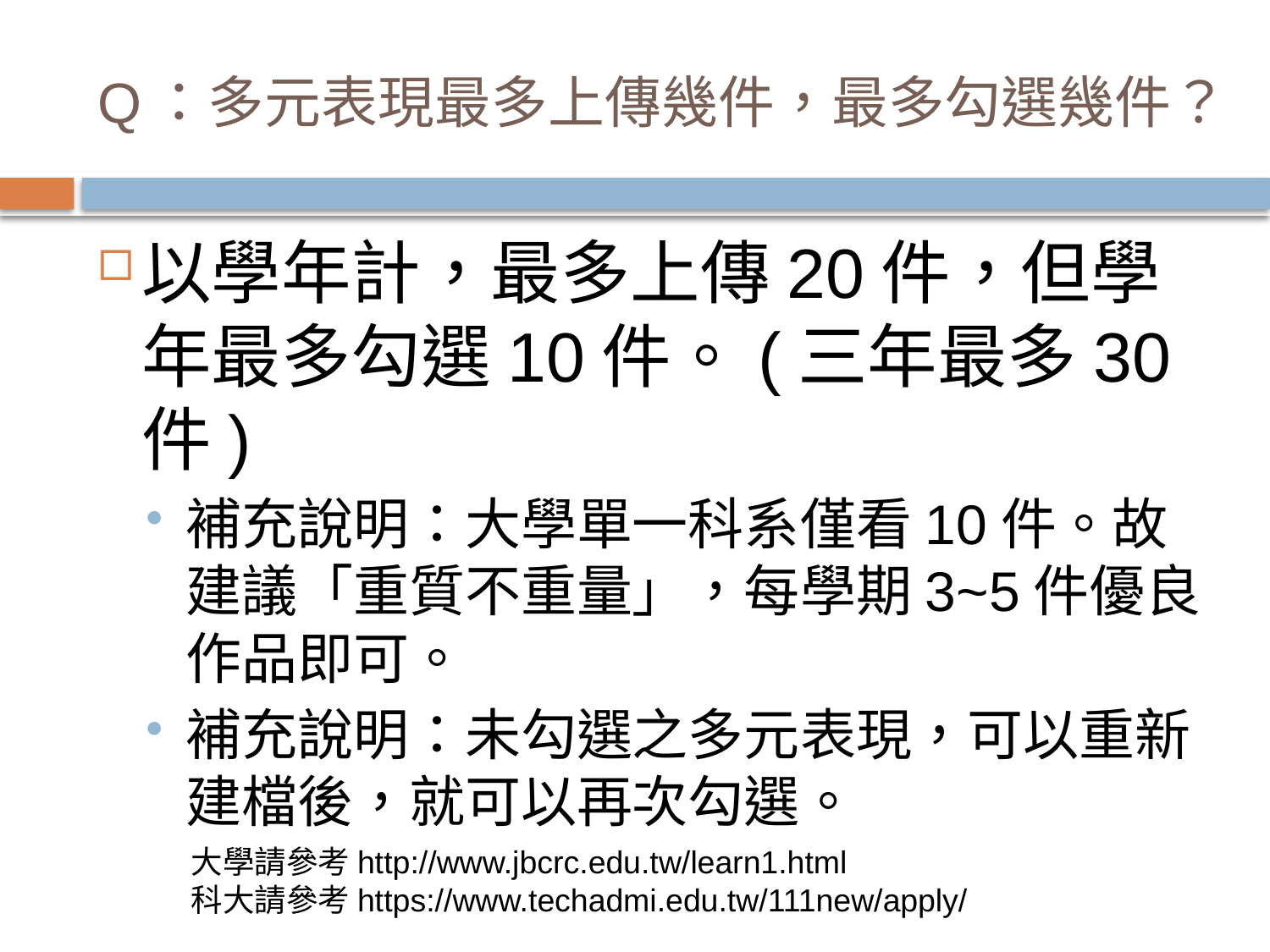

# Q：多元表現最多上傳幾件，最多勾選幾件？
以學年計，最多上傳20件，但學年最多勾選10件。(三年最多30件)
補充說明：大學單一科系僅看10件。故建議「重質不重量」，每學期3~5件優良作品即可。
補充說明：未勾選之多元表現，可以重新建檔後，就可以再次勾選。
大學請參考http://www.jbcrc.edu.tw/learn1.html
科大請參考https://www.techadmi.edu.tw/111new/apply/